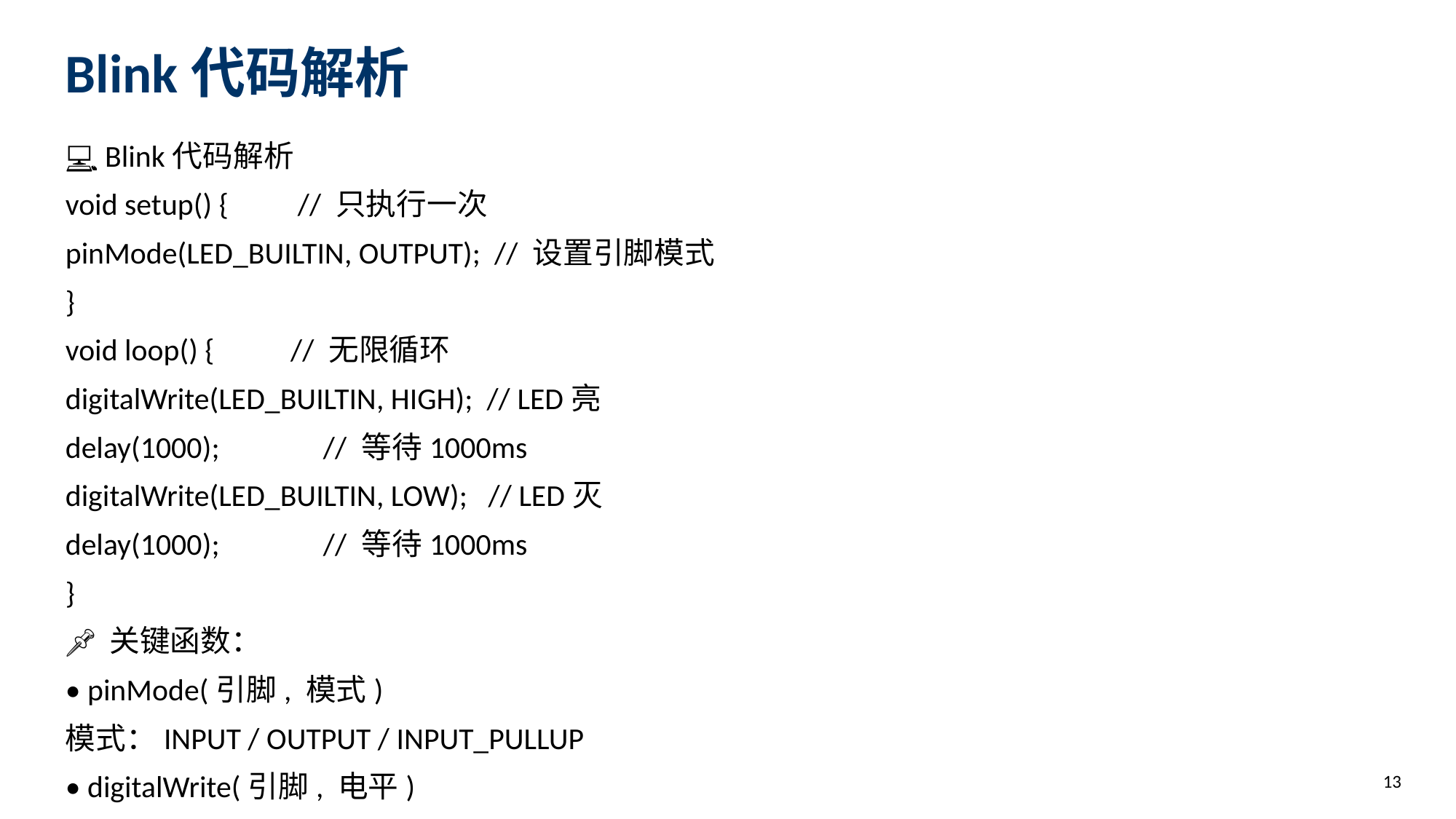

Blink代码解析
💻 Blink代码解析
void setup() {          // 只执行一次
pinMode(LED_BUILTIN, OUTPUT);  // 设置引脚模式
}
void loop() {           // 无限循环
digitalWrite(LED_BUILTIN, HIGH);  // LED亮
delay(1000);               // 等待1000ms
digitalWrite(LED_BUILTIN, LOW);   // LED灭
delay(1000);               // 等待1000ms
}
📌 关键函数：
• pinMode(引脚, 模式)
模式：INPUT / OUTPUT / INPUT_PULLUP
• digitalWrite(引脚, 电平)
电平：HIGH (3.3V) / LOW (0V)
• delay(毫秒)
等待指定毫秒数
13